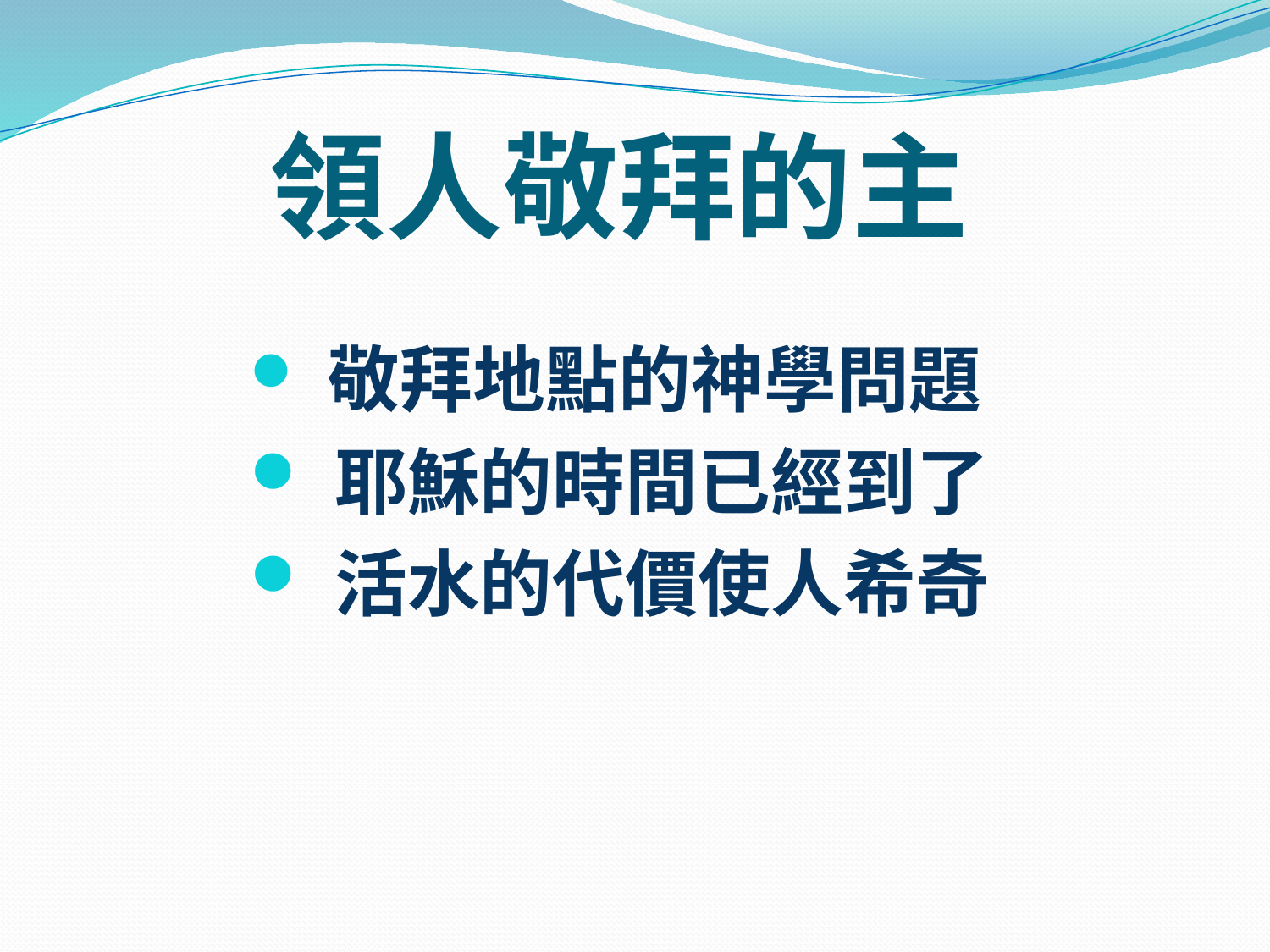

# 領人敬拜的主
 敬拜地點的神學問題
 耶穌的時間已經到了
 活水的代價使人希奇